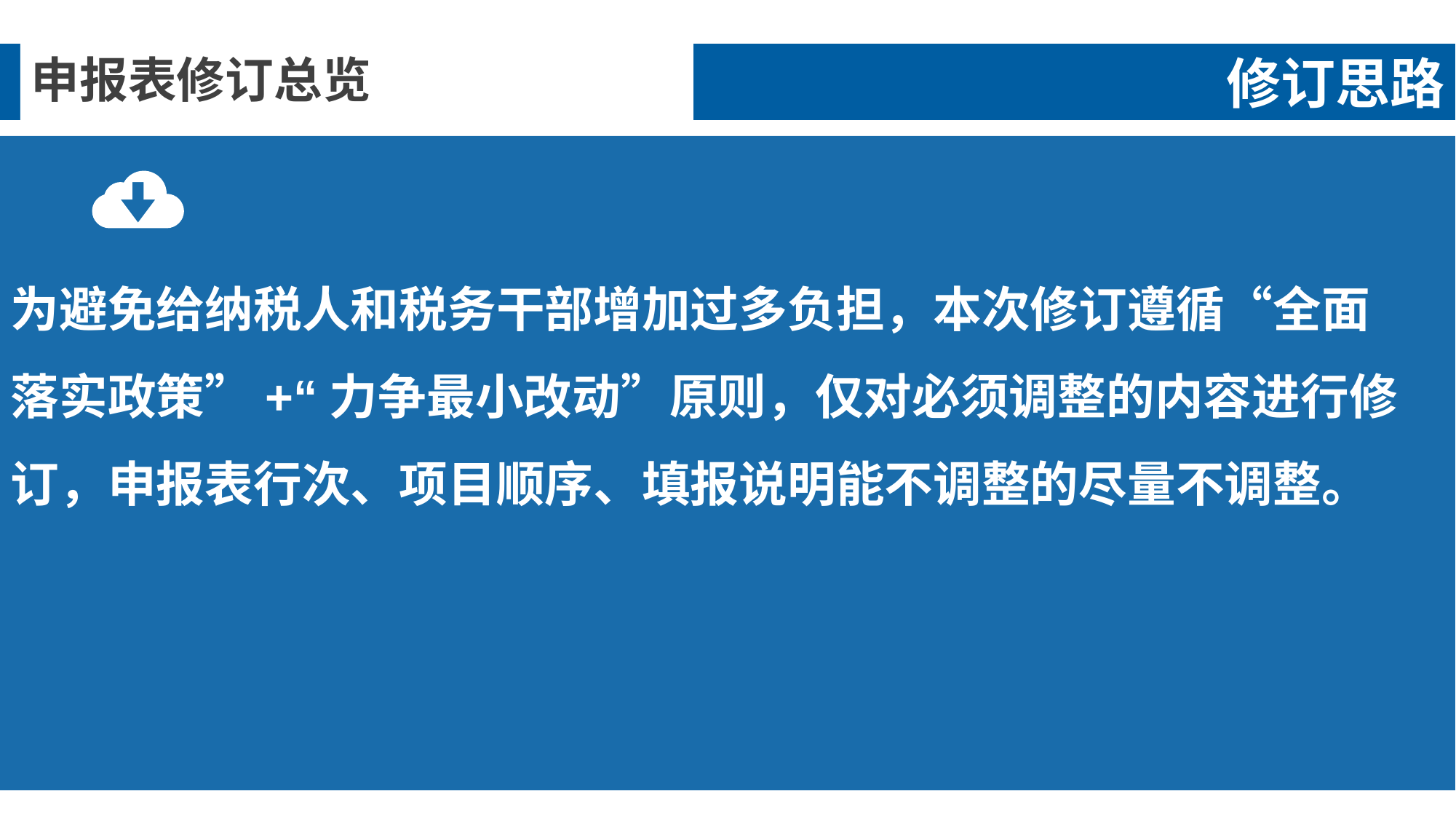

修订思路
申报表调整思路及主要内容
申报表修订总览

为避免给纳税人和税务干部增加过多负担，本次修订遵循“全面落实政策”+“力争最小改动”原则，仅对必须调整的内容进行修订，申报表行次、项目顺序、填报说明能不调整的尽量不调整。

e7d195523061f1c062df869295d8a0a11120349891c27003D2E1C84926AC27B998C4E6DB32CFD86673C8A95AFDAA40B3D72EE1B14BA0CD5ADF6A90DFBF7FD9C4343ADB56E206D0753FACD027C6C9A50526FC4BD1306CADB56A7DBAA1512074E625C97B5E431F2D57A54ED664165DA2BB31E6597E2FE6339A12FD001F8FF7F47DE2221DE1CAD53B509893BF37E2E11D08